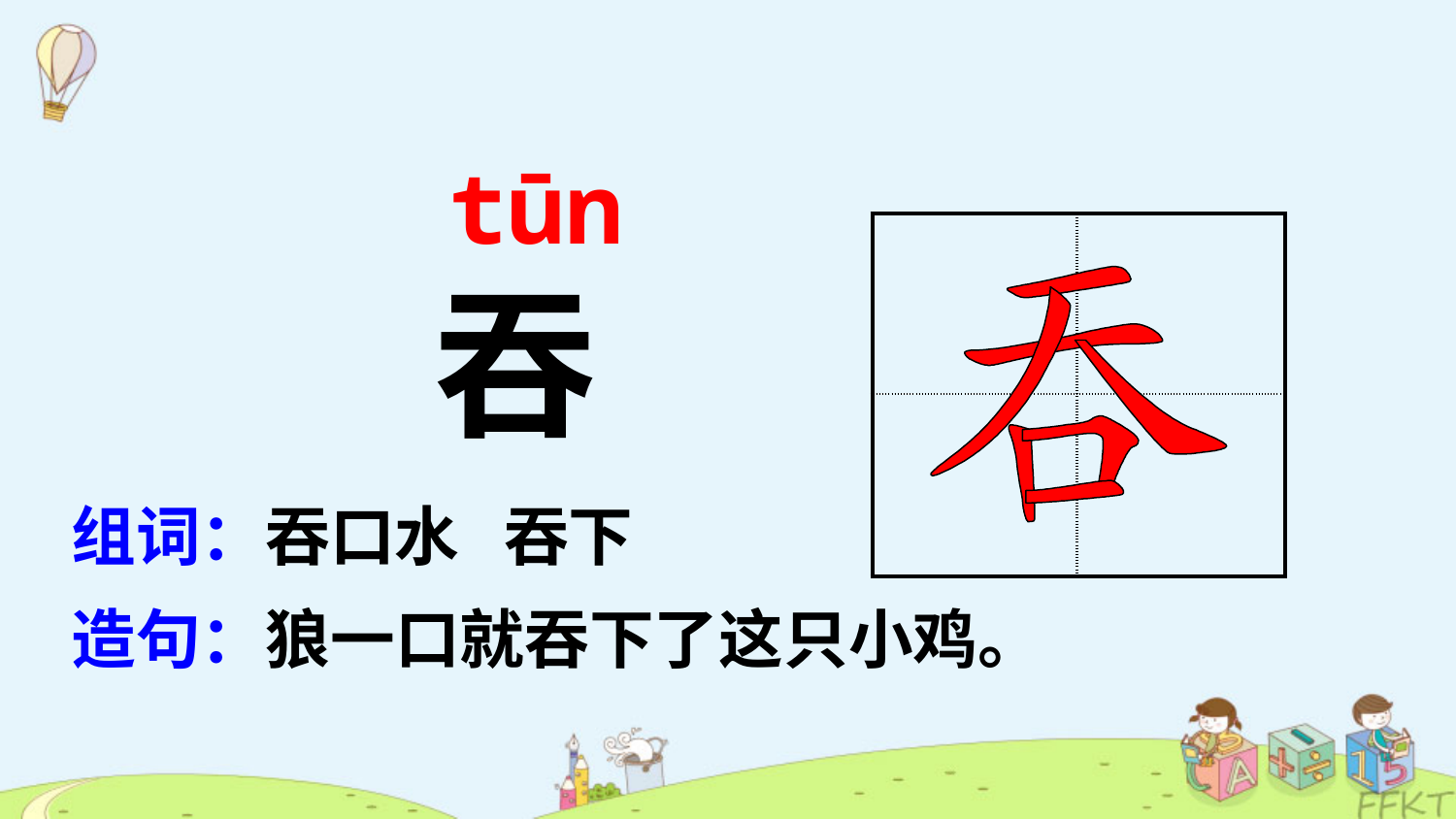

tūn
|  |  |
| --- | --- |
|  |  |
吞

组词：吞口水   吞下
造句：狼一口就吞下了这只小鸡。